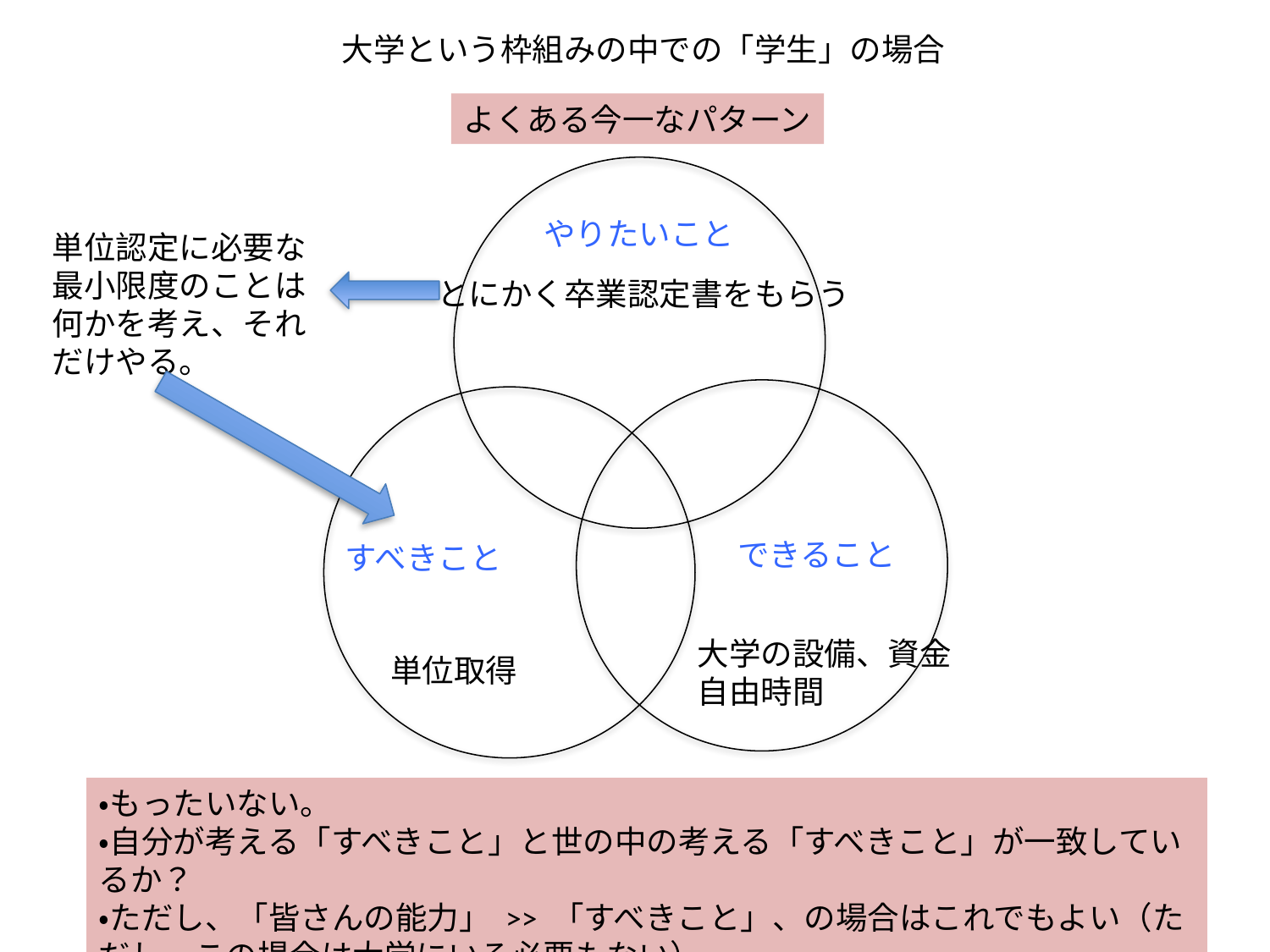

大学という枠組みの中での「学生」の場合
よくある今一なパターン

やりたいこと
単位認定に必要な最小限度のことは何かを考え、それだけやる。
とにかく卒業認定書をもらう

できること
すべきこと
大学の設備、資金
自由時間
単位取得
・もったいない。
・自分が考える「すべきこと」と世の中の考える「すべきこと」が一致しているか？
・ただし、「皆さんの能力」 >> 「すべきこと」、の場合はこれでもよい（ただし、この場合は大学にいる必要もない）。